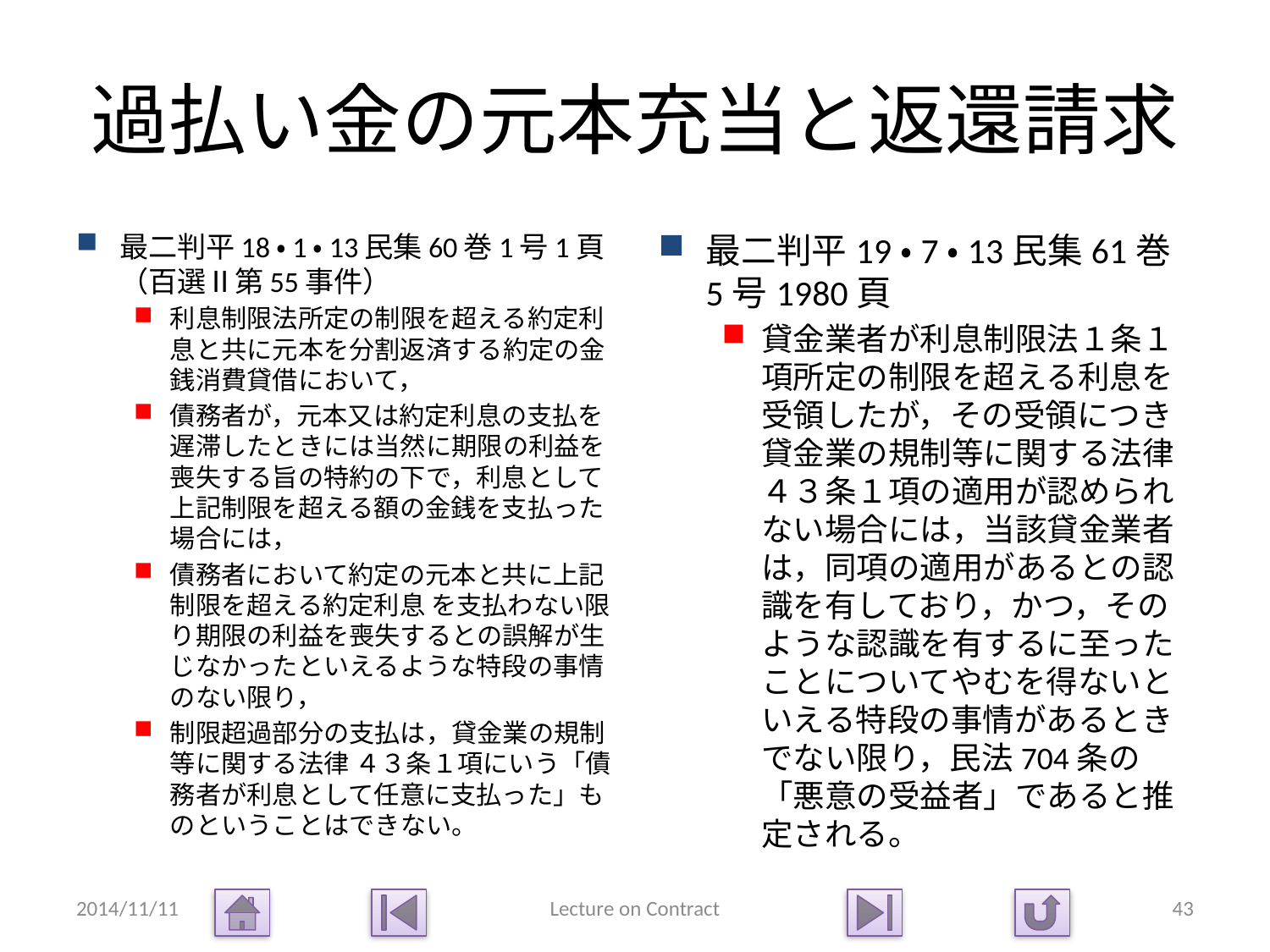

# 過払い金の元本充当と返還請求
最二判平18・1・13民集60巻1号1頁（百選Ⅱ第55事件）
利息制限法所定の制限を超える約定利息と共に元本を分割返済する約定の金銭消費貸借において，
債務者が，元本又は約定利息の支払を遅滞したときには当然に期限の利益を喪失する旨の特約の下で，利息として上記制限を超える額の金銭を支払った場合には，
債務者において約定の元本と共に上記制限を超える約定利息 を支払わない限り期限の利益を喪失するとの誤解が生じなかったといえるような特段の事情のない限り，
制限超過部分の支払は，貸金業の規制等に関する法律 ４３条１項にいう「債務者が利息として任意に支払った」ものということはできない。
最二判平19・7・13民集61巻5号1980頁
貸金業者が利息制限法１条１項所定の制限を超える利息を受領したが，その受領につき貸金業の規制等に関する法律４３条１項の適用が認められない場合には，当該貸金業者は，同項の適用があるとの認識を有しており，かつ，そのような認識を有するに至ったことについてやむを得ないといえる特段の事情があるときでない限り，民法704条の「悪意の受益者」であると推定される。
2014/11/11
Lecture on Contract
43